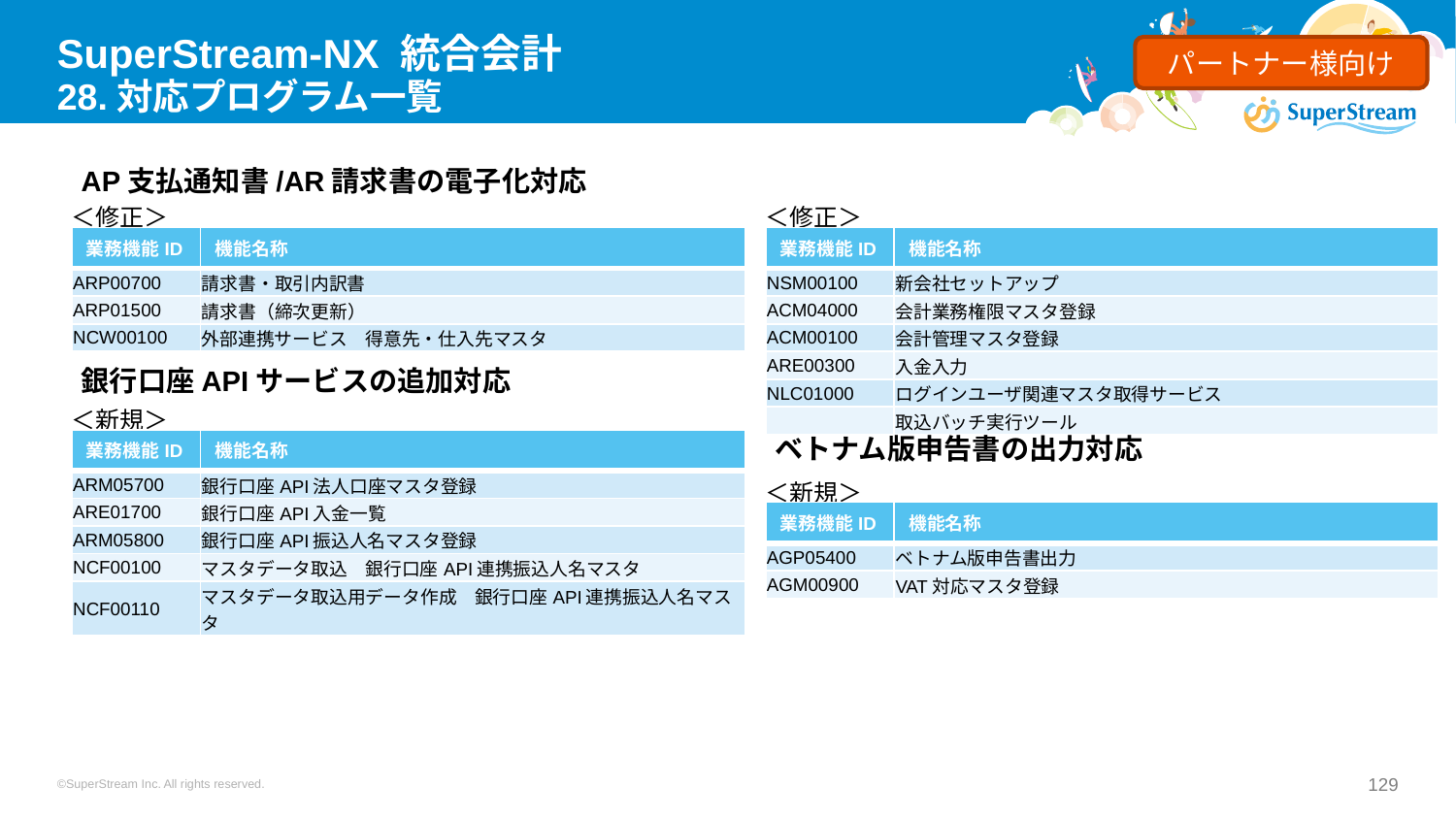

# SuperStream-NX 統合会計 28.対応プログラム一覧
パートナー様向け
AP支払通知書/AR請求書の電子化対応
＜修正＞
＜修正＞
| 業務機能ID | 機能名称 |
| --- | --- |
| ARP00700 | 請求書・取引内訳書 |
| ARP01500 | 請求書（締次更新） |
| NCW00100 | 外部連携サービス　得意先・仕入先マスタ |
| 業務機能ID | 機能名称 |
| --- | --- |
| NSM00100 | 新会社セットアップ |
| ACM04000 | 会計業務権限マスタ登録 |
| ACM00100 | 会計管理マスタ登録 |
| ARE00300 | 入金入力 |
| NLC01000 | ログインユーザ関連マスタ取得サービス |
|  | 取込バッチ実行ツール |
銀行口座APIサービスの追加対応
＜新規＞
ベトナム版申告書の出力対応
| 業務機能ID | 機能名称 |
| --- | --- |
| ARM05700 | 銀行口座API法人口座マスタ登録 |
| ARE01700 | 銀行口座API入金一覧 |
| ARM05800 | 銀行口座API振込人名マスタ登録 |
| NCF00100 | マスタデータ取込　銀行口座API連携振込人名マスタ |
| NCF00110 | マスタデータ取込用データ作成　銀行口座API連携振込人名マスタ |
＜新規＞
| 業務機能ID | 機能名称 |
| --- | --- |
| AGP05400 | ベトナム版申告書出力 |
| AGM00900 | VAT対応マスタ登録 |
©SuperStream Inc. All rights reserved.
129